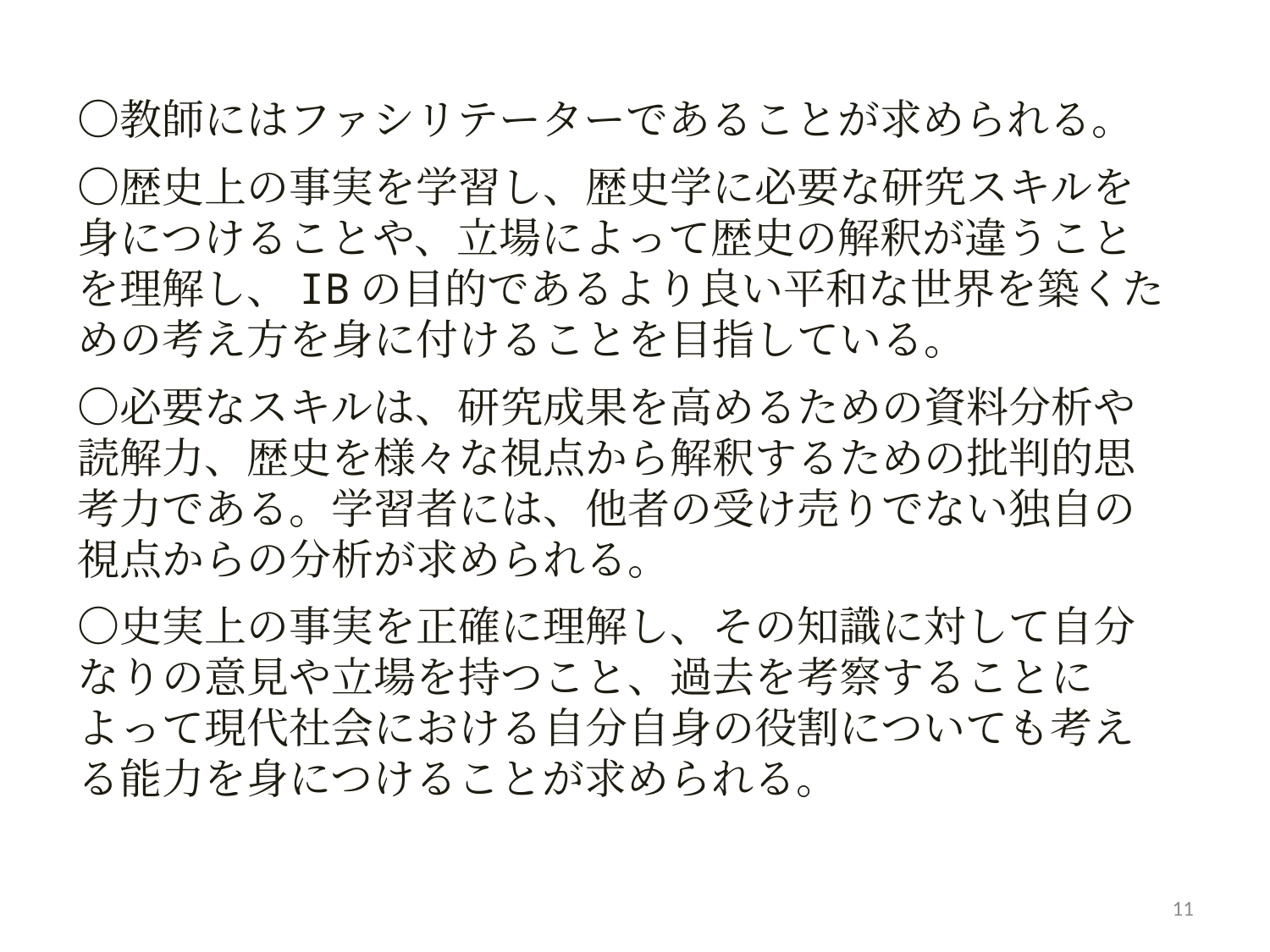

〇教師にはファシリテーターであることが求められる。

〇歴史上の事実を学習し、歴史学に必要な研究スキルを身につけることや、立場によって歴史の解釈が違うことを理解し、IBの目的であるより良い平和な世界を築くための考え方を身に付けることを目指している。

〇必要なスキルは、研究成果を高めるための資料分析や読解力、歴史を様々な視点から解釈するための批判的思考力である。学習者には、他者の受け売りでない独自の視点からの分析が求められる。

〇史実上の事実を正確に理解し、その知識に対して自分なりの意見や立場を持つこと、過去を考察することによって現代社会における自分自身の役割についても考える能力を身につけることが求められる。
11